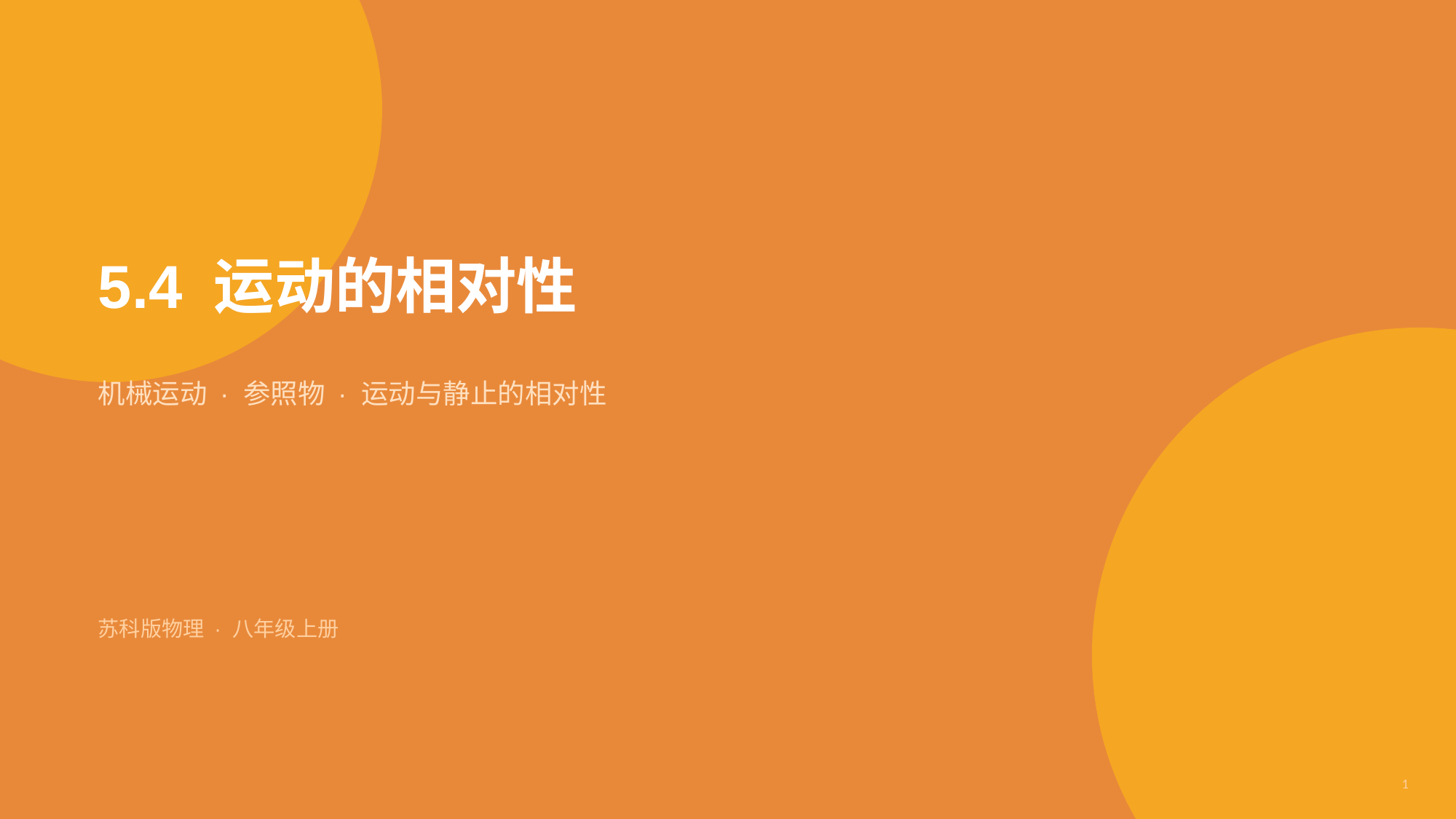

5.4 运动的相对性

机械运动 · 参照物 · 运动与静止的相对性
苏科版物理 · 八年级上册
1